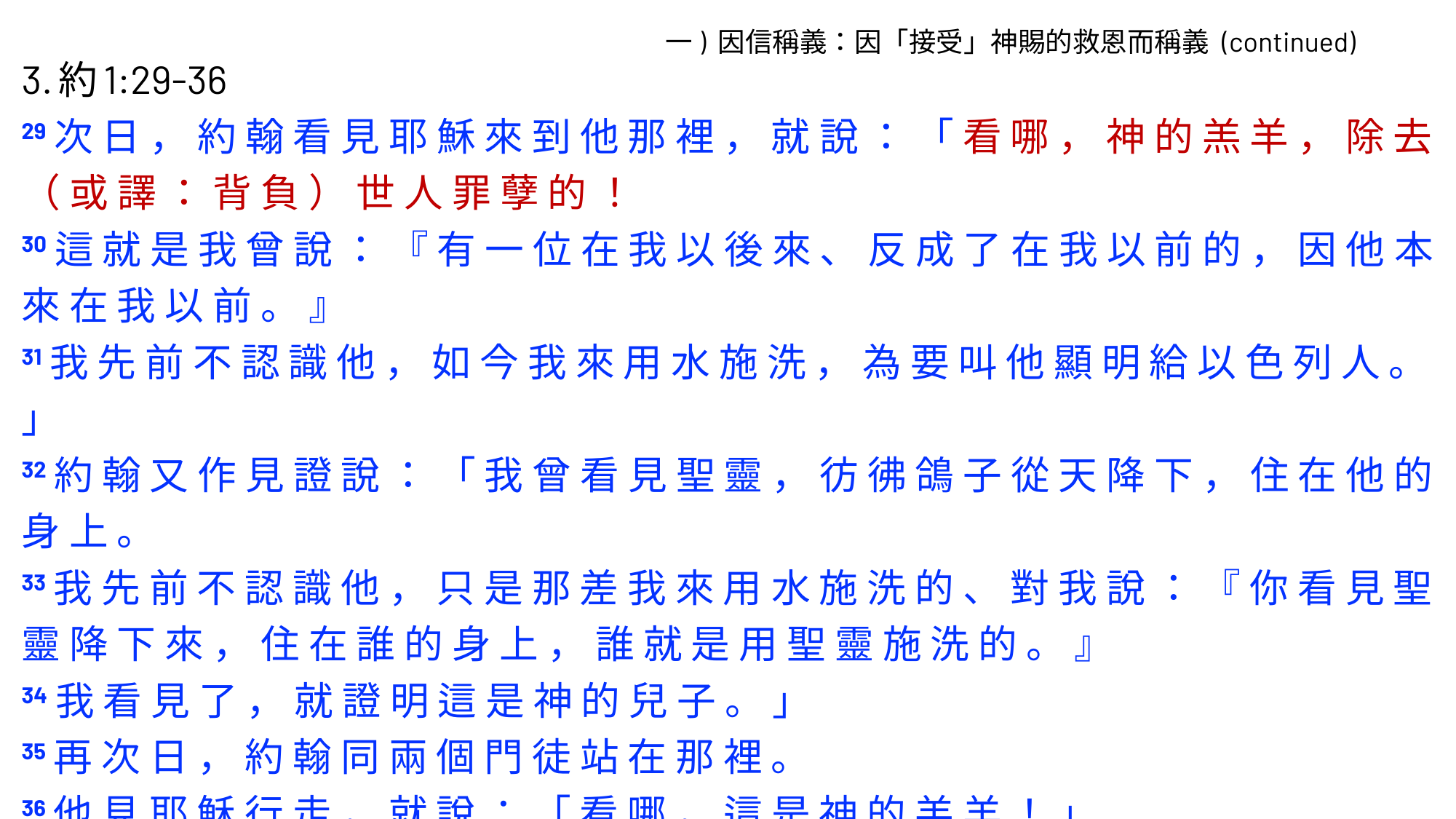

一) 因信稱義：因「接受」神賜的救恩而稱義 (continued)
3.約1:29-36
29 次 日 ， 約 翰 看 見 耶 穌 來 到 他 那 裡 ， 就 說 ： 「 看 哪 ， 神 的 羔 羊 ， 除 去 （ 或 譯 ： 背 負 ） 世 人 罪 孽 的 ！
30 這 就 是 我 曾 說 ： 『 有 一 位 在 我 以 後 來 、 反 成 了 在 我 以 前 的 ， 因 他 本 來 在 我 以 前 。 』
31 我 先 前 不 認 識 他 ， 如 今 我 來 用 水 施 洗 ， 為 要 叫 他 顯 明 給 以 色 列 人 。 」
32 約 翰 又 作 見 證 說 ： 「 我 曾 看 見 聖 靈 ， 彷 彿 鴿 子 從 天 降 下 ， 住 在 他 的 身 上 。
33 我 先 前 不 認 識 他 ， 只 是 那 差 我 來 用 水 施 洗 的 、 對 我 說 ： 『 你 看 見 聖 靈 降 下 來 ， 住 在 誰 的 身 上 ， 誰 就 是 用 聖 靈 施 洗 的 。 』
34 我 看 見 了 ， 就 證 明 這 是 神 的 兒 子 。 」
35 再 次 日 ， 約 翰 同 兩 個 門 徒 站 在 那 裡 。
36 他 見 耶 穌 行 走 ， 就 說 ： 「 看 哪 ， 這 是 神 的 羔 羊 ！ 」